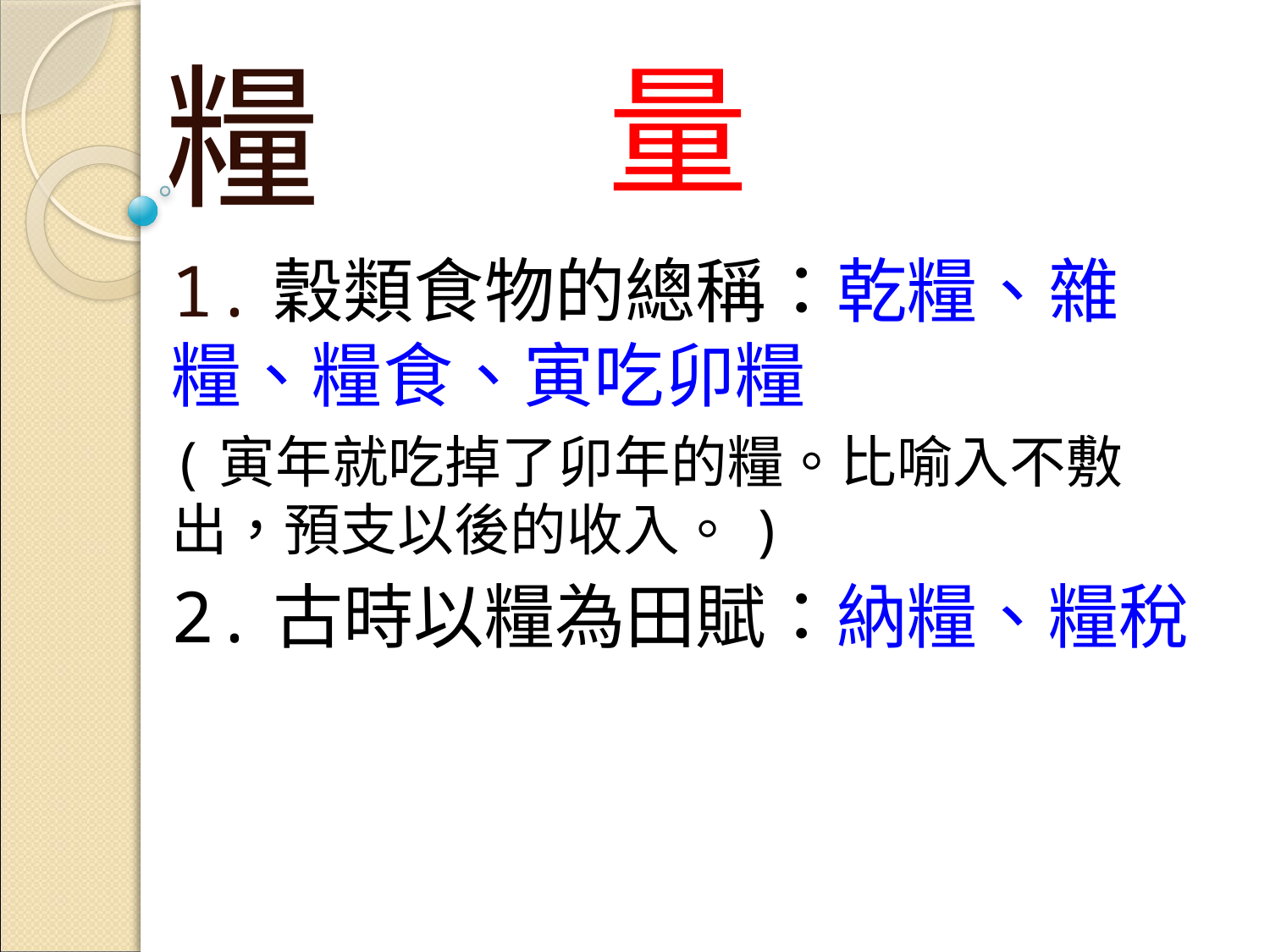

糧
量
1.穀類食物的總稱：乾糧、雜糧、糧食、寅吃卯糧
(寅年就吃掉了卯年的糧。比喻入不敷出，預支以後的收入。)
2.古時以糧為田賦：納糧、糧稅